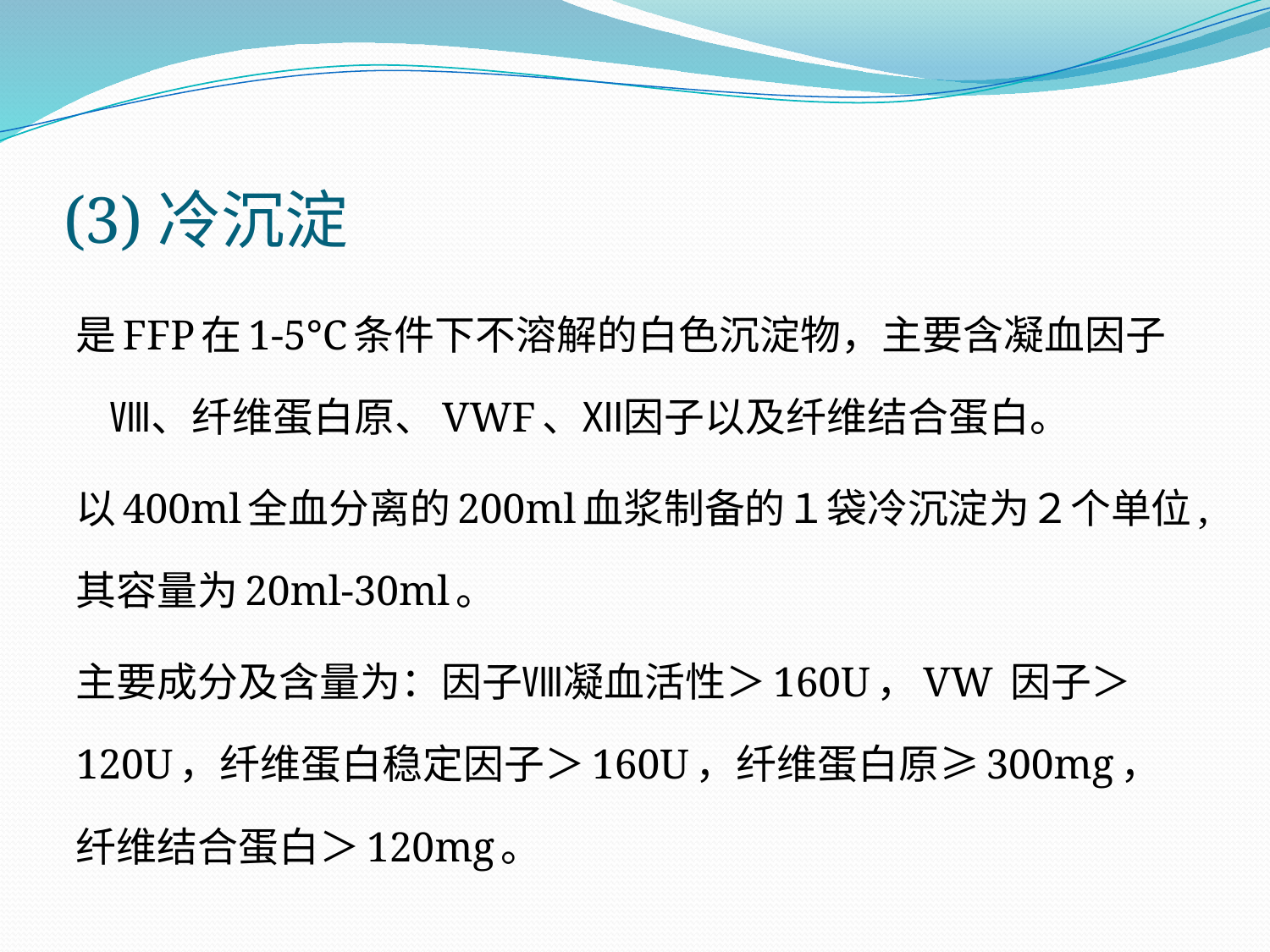

# (3)冷沉淀
是FFP在1-5°C条件下不溶解的白色沉淀物，主要含凝血因子Ⅷ、纤维蛋白原、VWF、Ⅻ因子以及纤维结合蛋白。
以400ml全血分离的200ml血浆制备的１袋冷沉淀为２个单位,其容量为20ml-30ml。
主要成分及含量为：因子Ⅷ凝血活性＞160U，VW 因子＞120U，纤维蛋白稳定因子＞160U，纤维蛋白原≥300mg，纤维结合蛋白＞120mg。